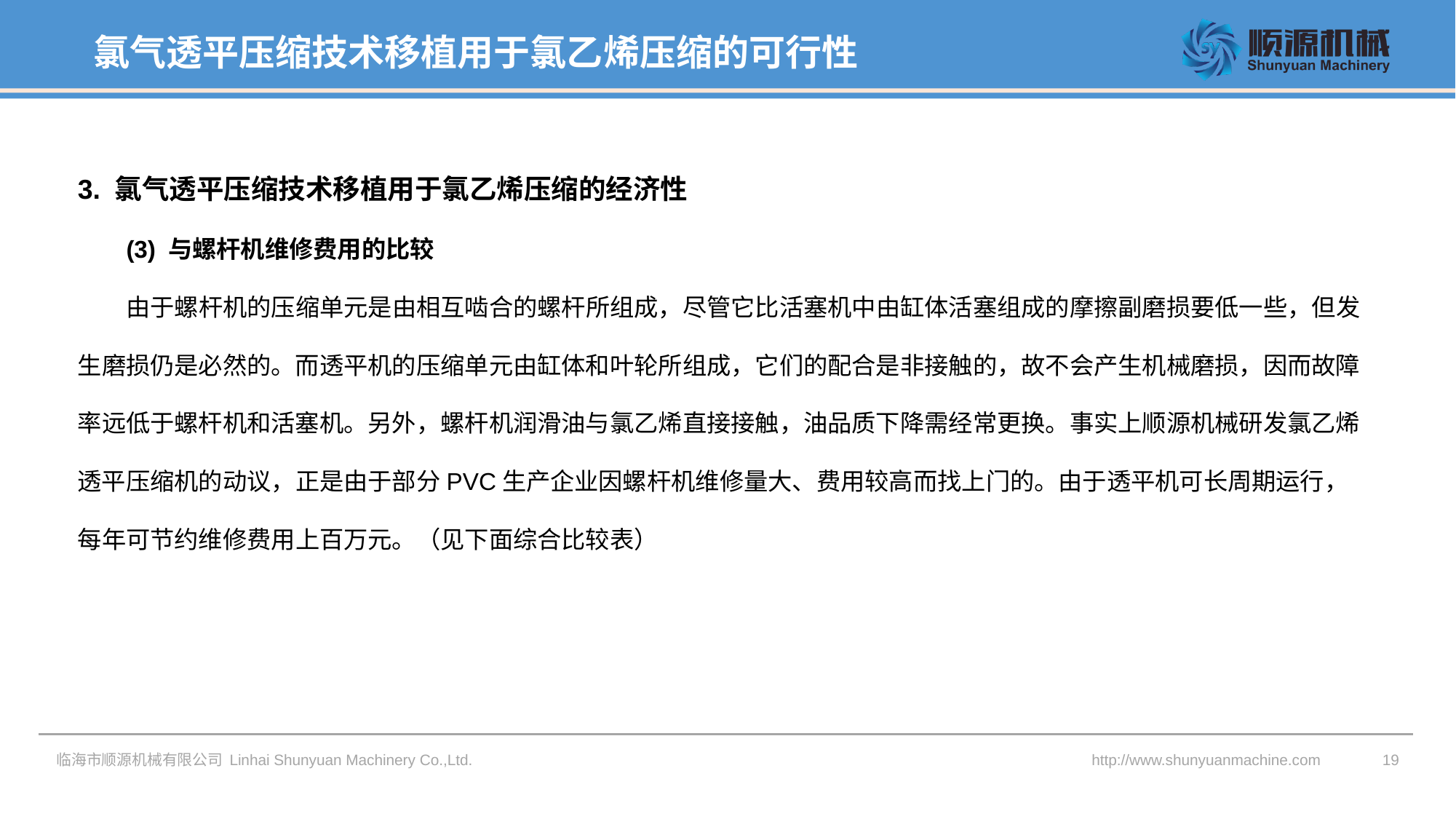

氯气透平压缩技术移植用于氯乙烯压缩的可行性
3. 氯气透平压缩技术移植用于氯乙烯压缩的经济性
(3) 与螺杆机维修费用的比较
由于螺杆机的压缩单元是由相互啮合的螺杆所组成，尽管它比活塞机中由缸体活塞组成的摩擦副磨损要低一些，但发生磨损仍是必然的。而透平机的压缩单元由缸体和叶轮所组成，它们的配合是非接触的，故不会产生机械磨损，因而故障率远低于螺杆机和活塞机。另外，螺杆机润滑油与氯乙烯直接接触，油品质下降需经常更换。事实上顺源机械研发氯乙烯透平压缩机的动议，正是由于部分PVC生产企业因螺杆机维修量大、费用较高而找上门的。由于透平机可长周期运行，每年可节约维修费用上百万元。（见下面综合比较表）